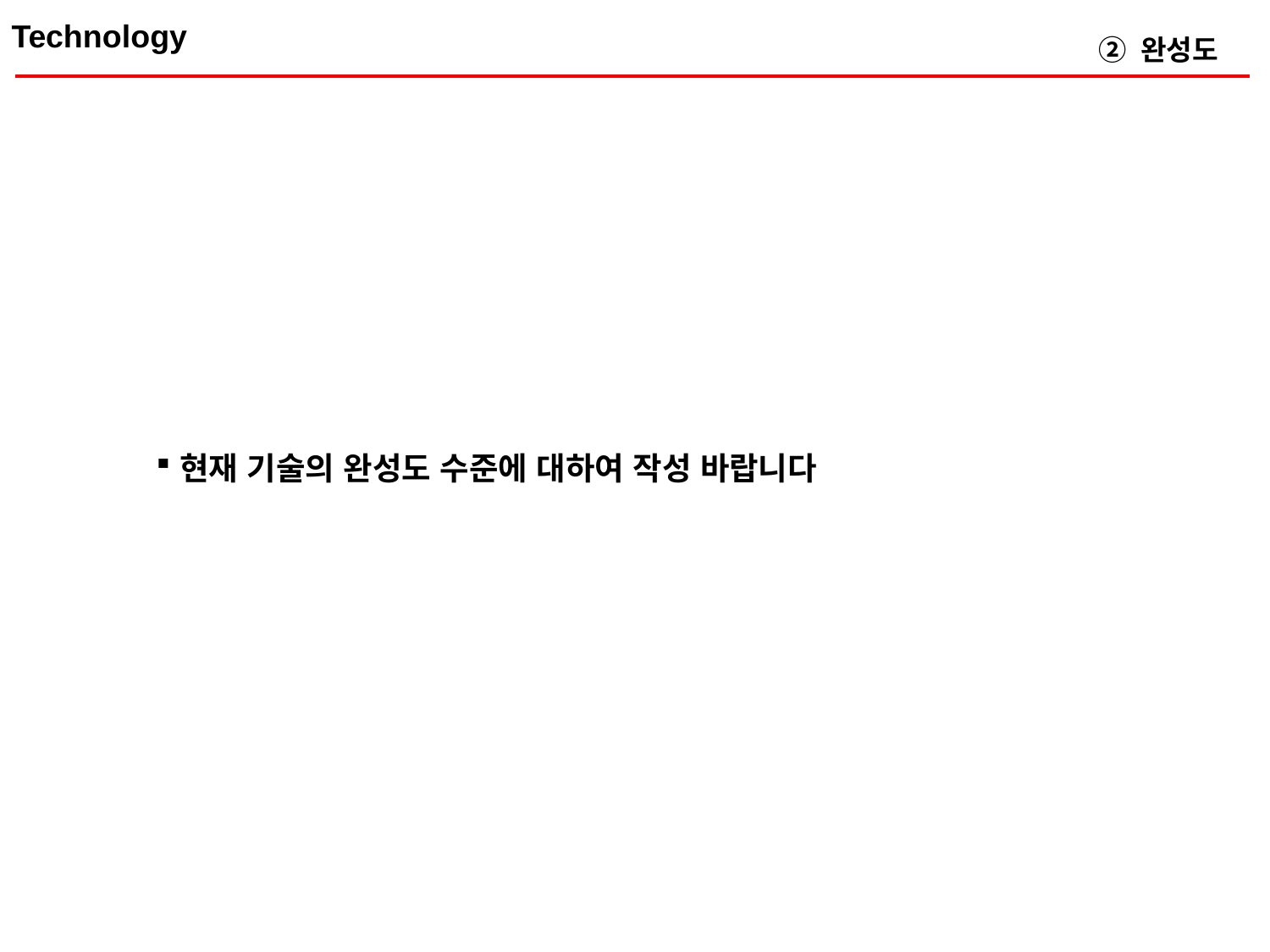

Technology
② 완성도
현재 기술의 완성도 수준에 대하여 작성 바랍니다